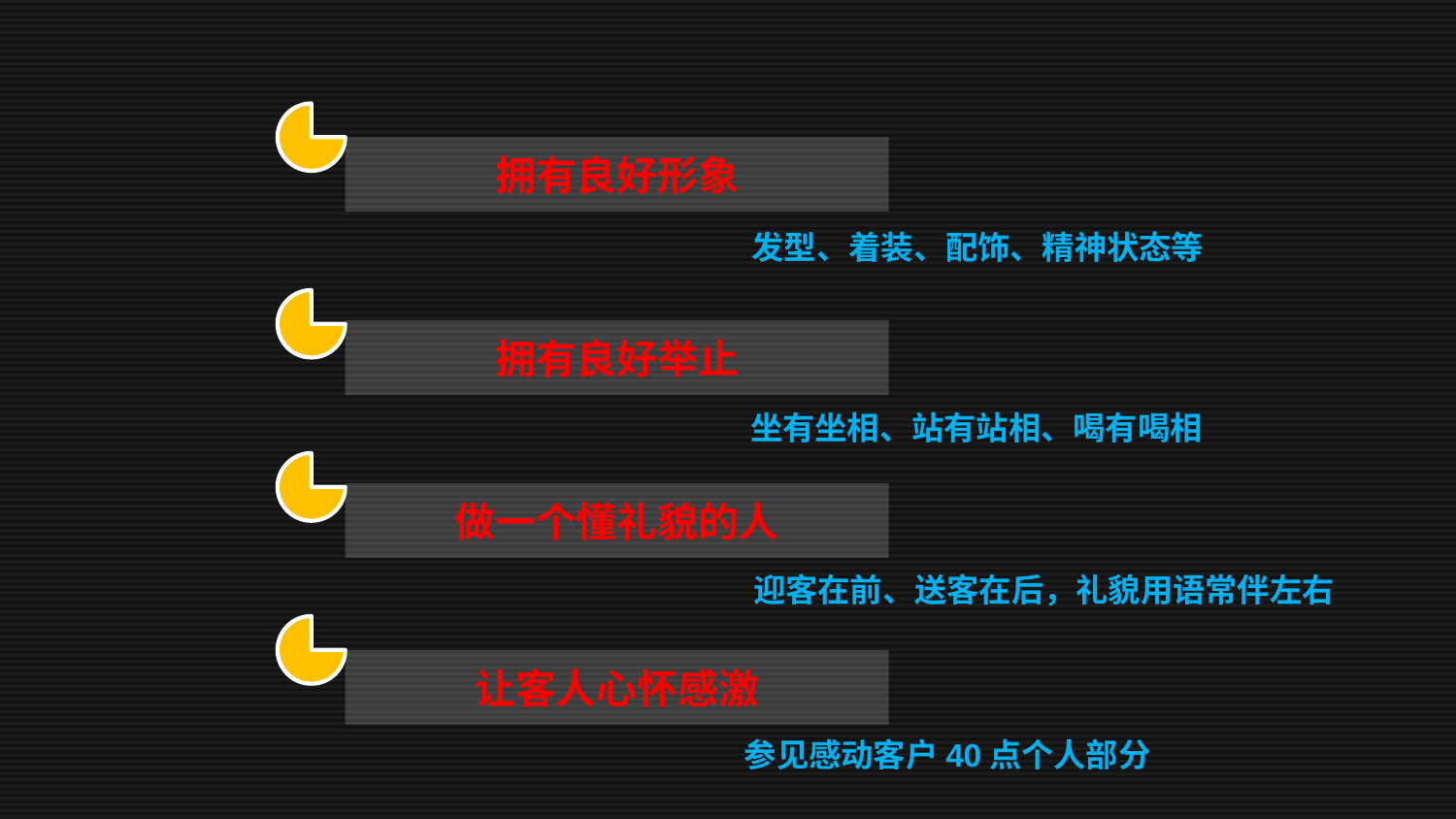

拥有良好形象
发型、着装、配饰、精神状态等

拥有良好举止
坐有坐相、站有站相、喝有喝相

做一个懂礼貌的人
迎客在前、送客在后，礼貌用语常伴左右

让客人心怀感激
参见感动客户40点个人部分